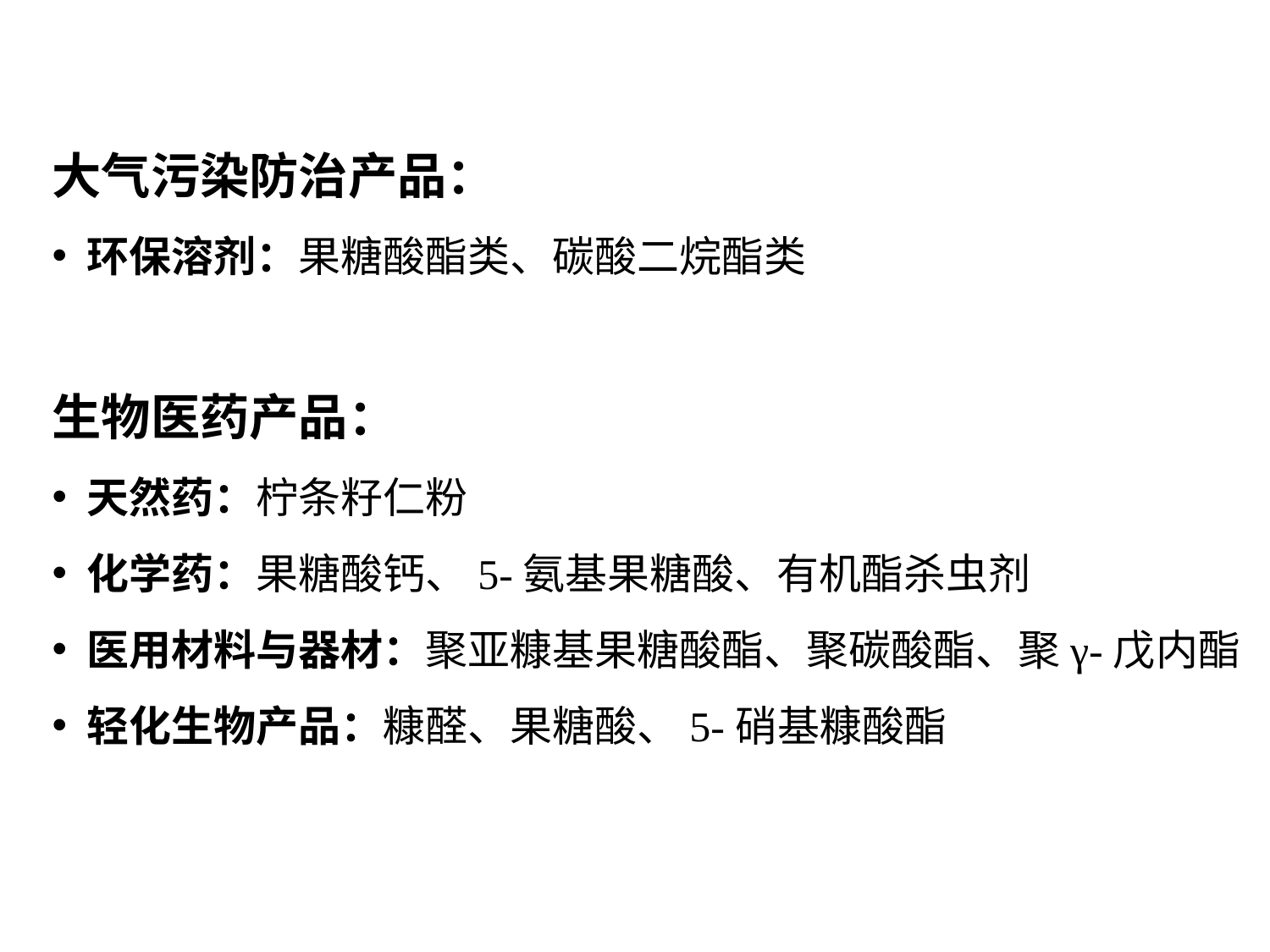

大气污染防治产品：
 环保溶剂：果糖酸酯类、碳酸二烷酯类

生物医药产品：
 天然药：柠条籽仁粉
 化学药：果糖酸钙、5-氨基果糖酸、有机酯杀虫剂
 医用材料与器材：聚亚糠基果糖酸酯、聚碳酸酯、聚γ-戊内酯
 轻化生物产品：糠醛、果糖酸、5-硝基糠酸酯